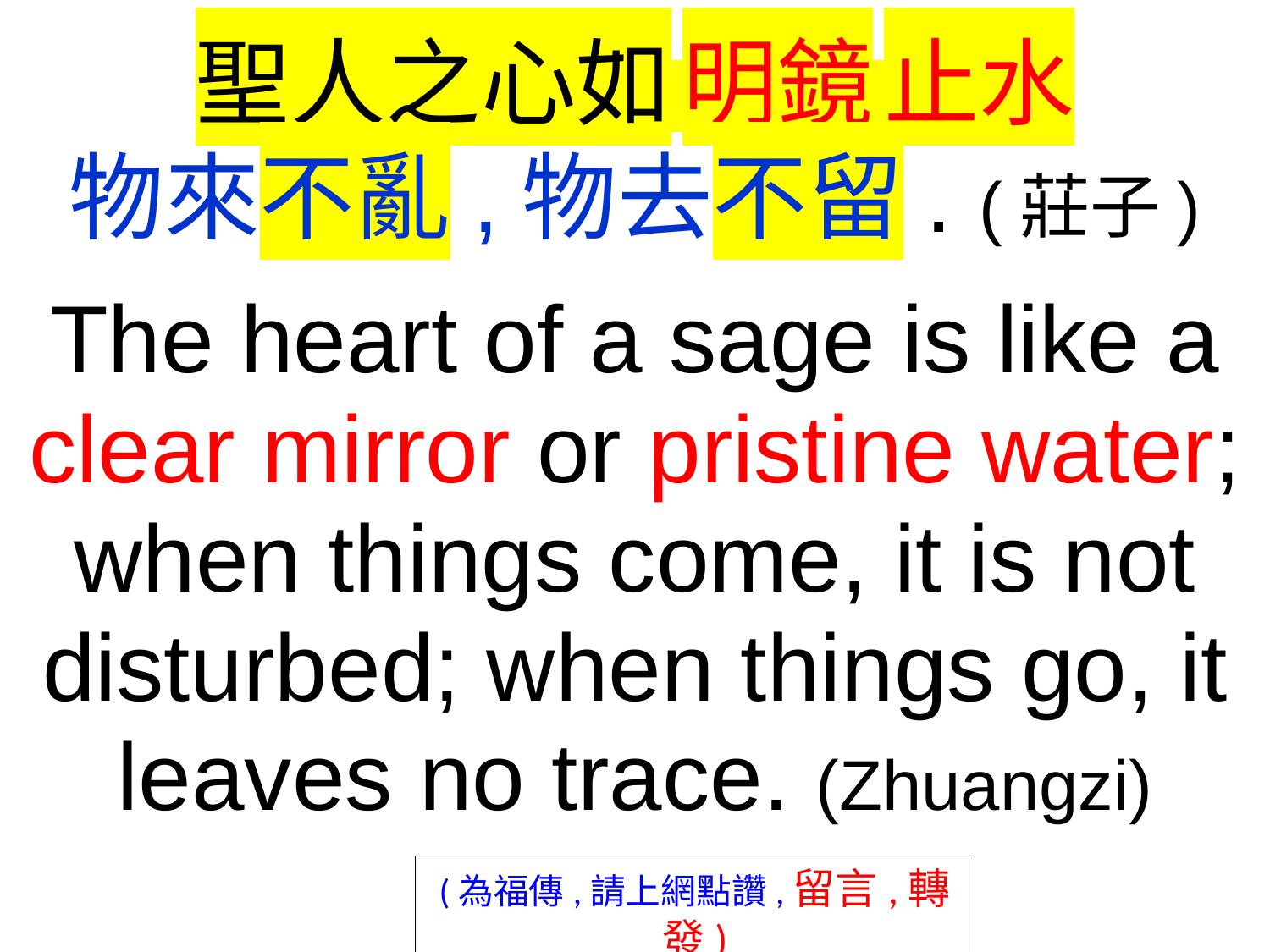

聖人之心如 明鏡 止水
物來不亂,物去不留. (莊子)
The heart of a sage is like a clear mirror or pristine water; when things come, it is not disturbed; when things go, it leaves no trace. (Zhuangzi)
(為福傳,請上網點讚,留言,轉發)